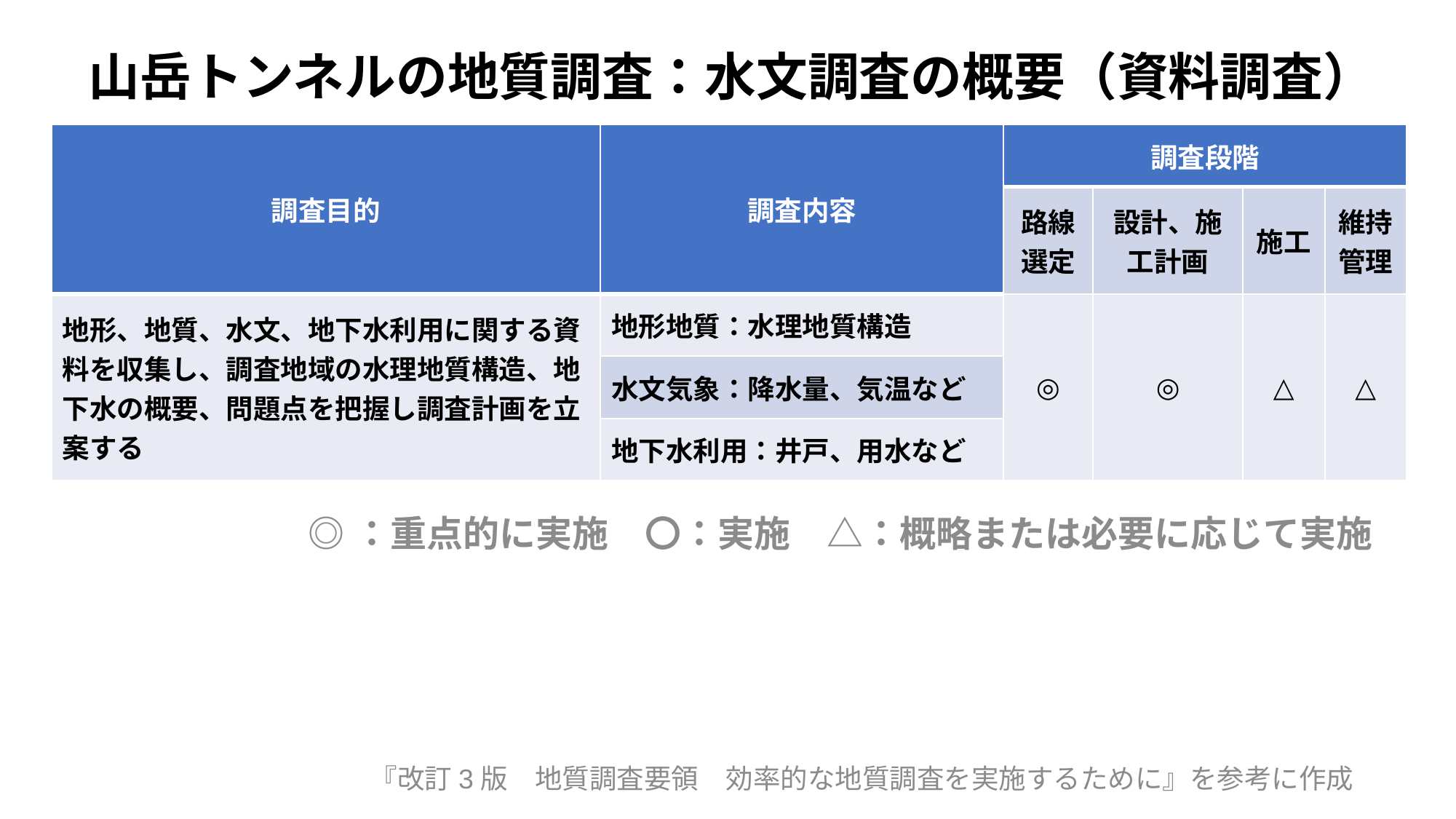

# 山岳トンネルの地質調査：水文調査の概要（資料調査）
| 調査目的 | 調査内容 | 調査段階 |  |  |  |
| --- | --- | --- | --- | --- | --- |
|  |  | 路線選定 | 設計、施工計画 | 施工 | 維持管理 |
| 地形、地質、水文、地下水利用に関する資料を収集し、調査地域の水理地質構造、地下水の概要、問題点を把握し調査計画を立案する | 地形地質：水理地質構造 | ◎ | ◎ | △ | △ |
|  | 水文気象：降水量、気温など |  |  |  |  |
|  | 地下水利用：井戸、用水など |  |  |  |  |
◎：重点的に実施　〇：実施　△：概略または必要に応じて実施
『改訂3版　地質調査要領　効率的な地質調査を実施するために』を参考に作成